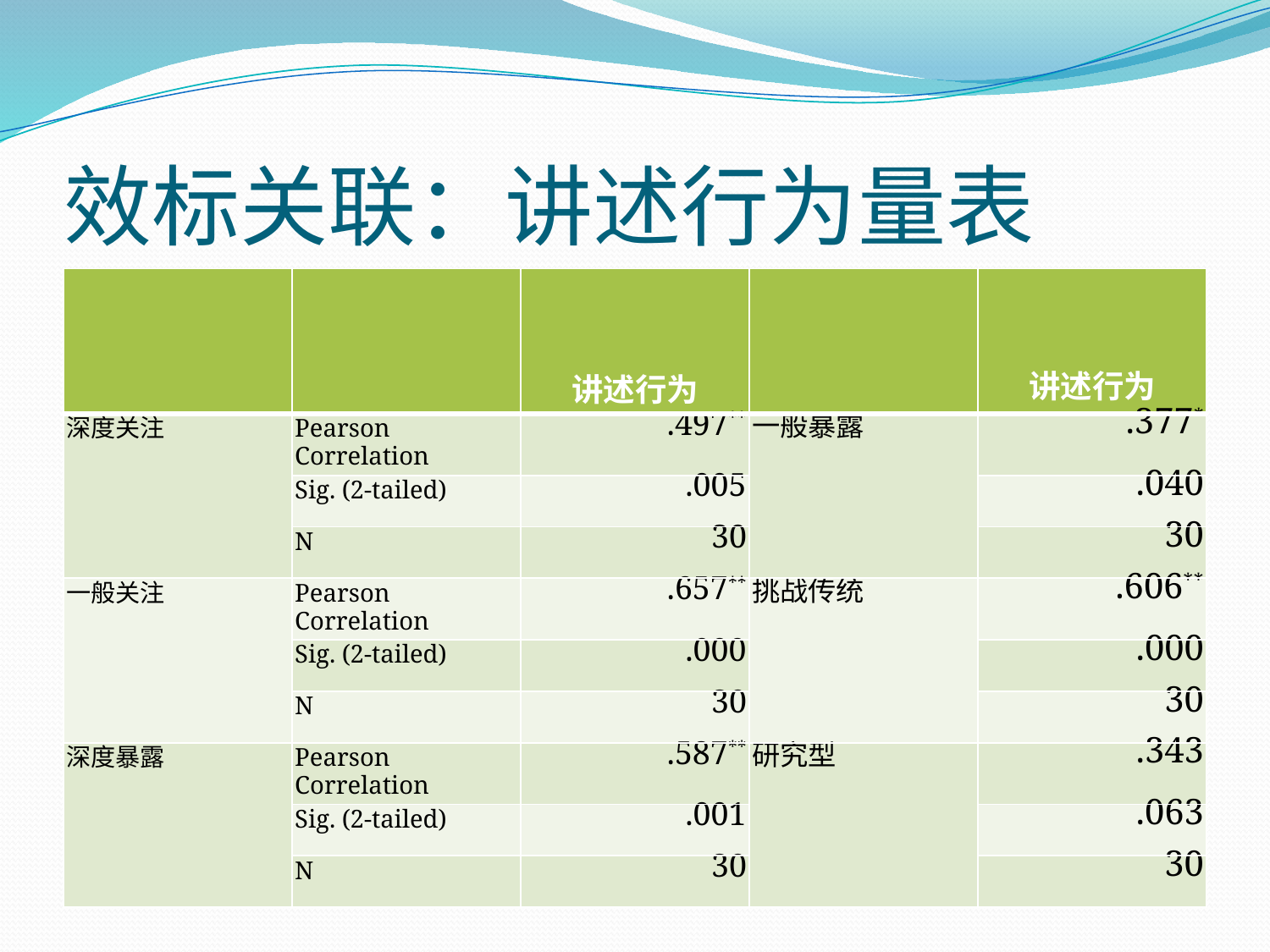

# 效标关联：讲述行为量表
|  |  | 讲述行为 |  | 讲述行为 |
| --- | --- | --- | --- | --- |
| 深度关注 | Pearson Correlation | .497\*\* | 一般暴露 | .377\* |
|  | Sig. (2-tailed) | .005 |  | .040 |
|  | N | 30 |  | 30 |
| 一般关注 | Pearson Correlation | .657\*\* | 挑战传统 | .606\*\* |
|  | Sig. (2-tailed) | .000 |  | .000 |
|  | N | 30 |  | 30 |
| 深度暴露 | Pearson Correlation | .587\*\* | 研究型 | .343 |
|  | Sig. (2-tailed) | .001 |  | .063 |
|  | N | 30 |  | 30 |